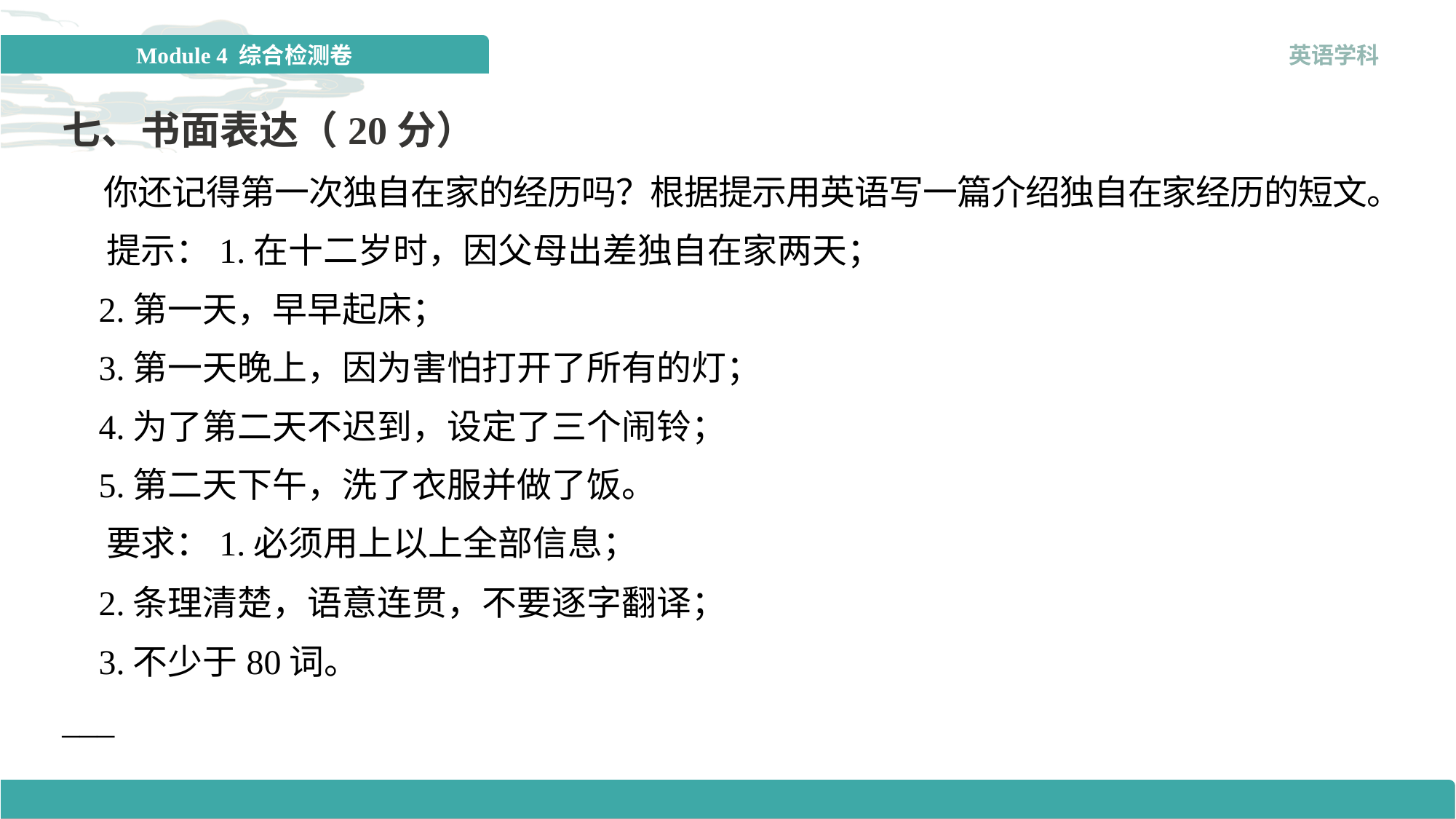

七、书面表达（20分）
    你还记得第一次独自在家的经历吗？根据提示用英语写一篇介绍独自在家经历的短文。
    提示：1.在十二岁时，因父母出差独自在家两天；
    2.第一天，早早起床；
    3.第一天晚上，因为害怕打开了所有的灯；
    4.为了第二天不迟到，设定了三个闹铃；
    5.第二天下午，洗了衣服并做了饭。
    要求：1.必须用上以上全部信息；
    2.条理清楚，语意连贯，不要逐字翻译；
    3.不少于80词。
___